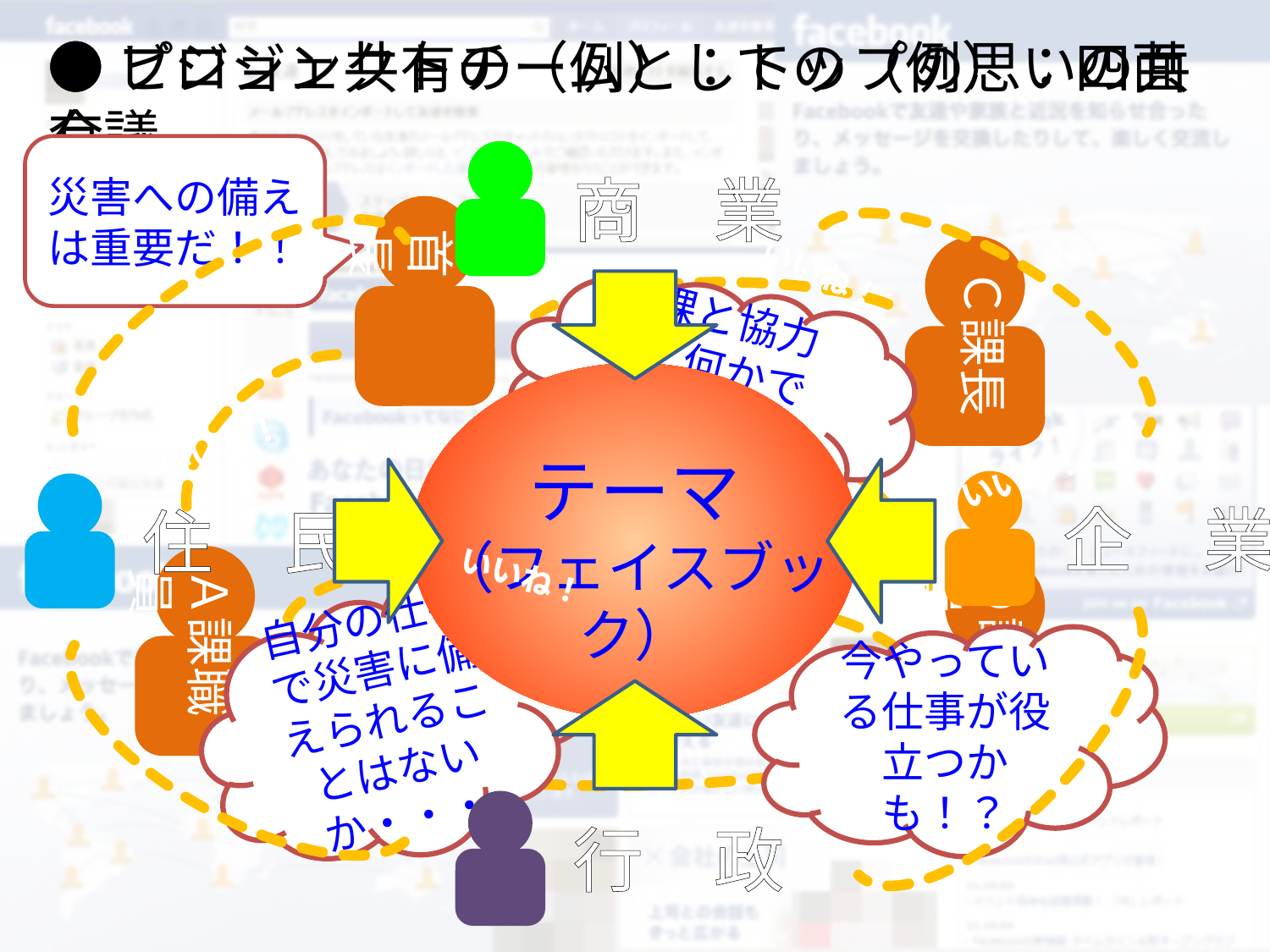

●プロジェクトチームとしての（例）：四面会議
●ビジョン共有の（例）：トップの思いの共有
災害への備えは重要だ！！

商　業

テーマ
（フェイスブック）

企　業

住　民

行　政

首　長

Ｃ課長

Ｂ課長

Ａ課職員

Ｄ課職員

いいね！
いいね！
いいね！
いいね！
Ａ課と協力して何かできるのでは！？
自分の仕事で災害に備えられることはないか・・・
今やっている仕事が役立つかも！？